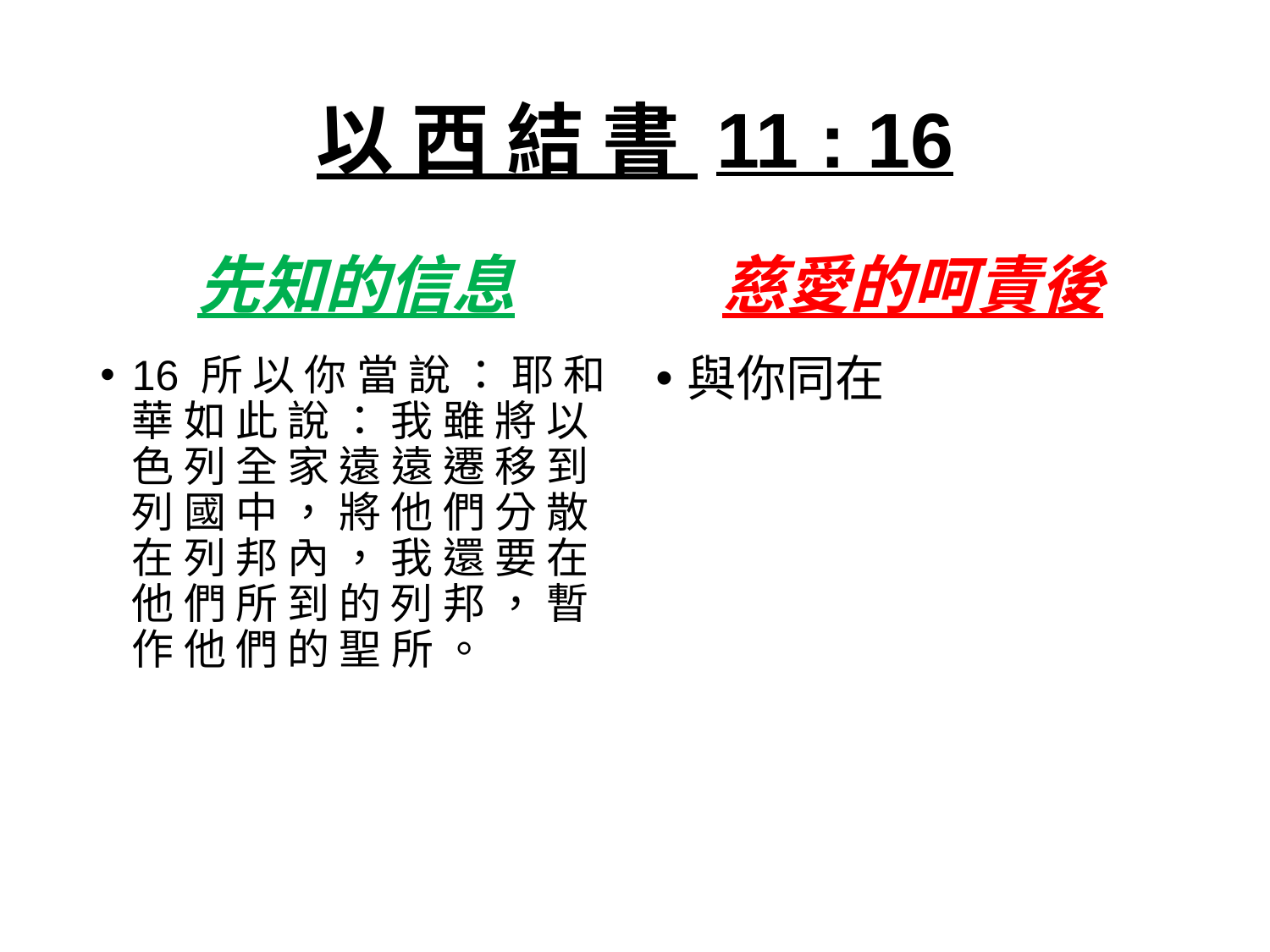

# 以 西 結 書 11 : 16
先知的信息
慈愛的呵責後
16 所 以 你 當 說 ： 耶 和 華 如 此 說 ： 我 雖 將 以 色 列 全 家 遠 遠 遷 移 到 列 國 中 ， 將 他 們 分 散 在 列 邦 內 ， 我 還 要 在 他 們 所 到 的 列 邦 ， 暫 作 他 們 的 聖 所 。
與你同在